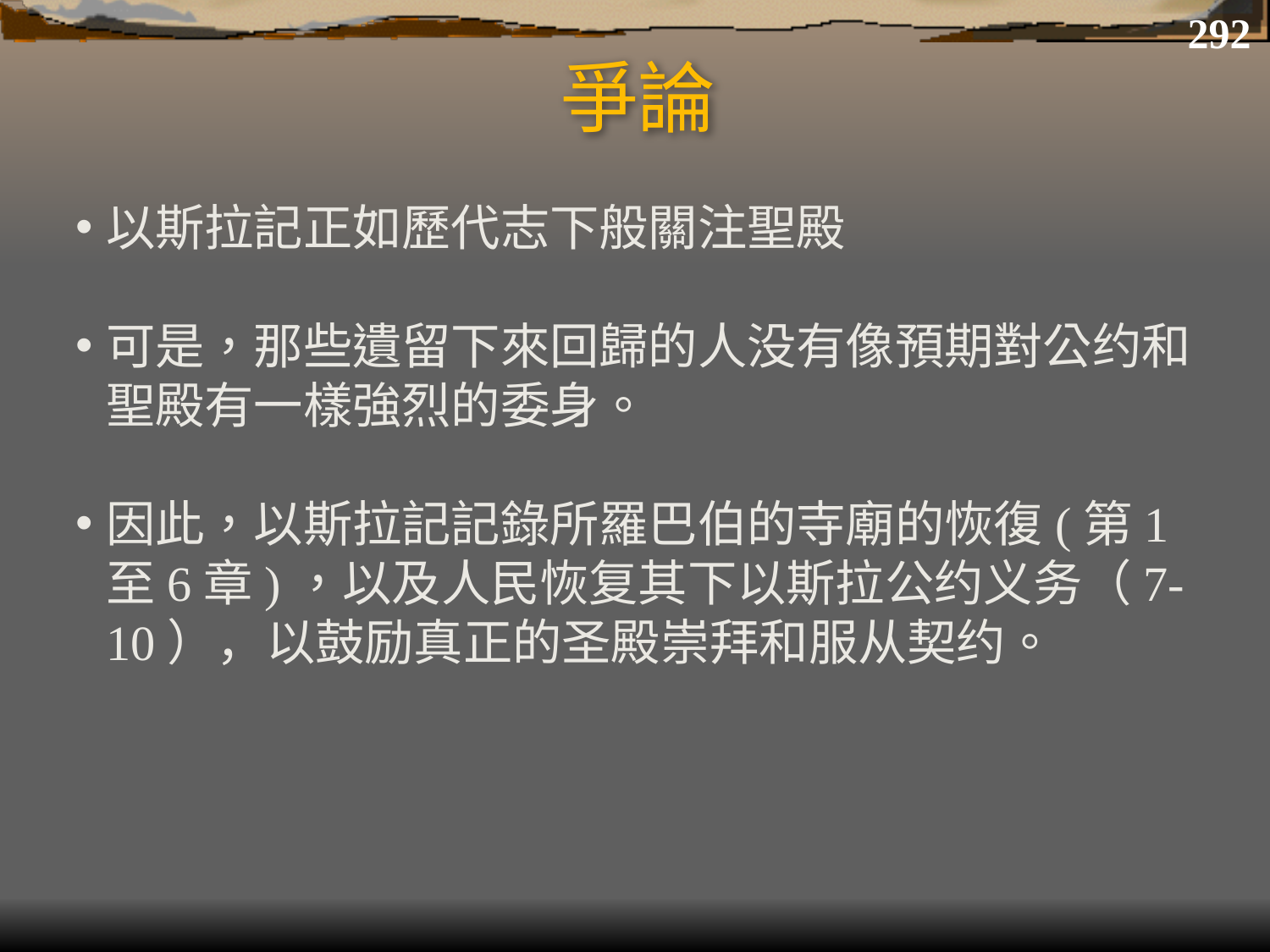

292
# 爭論
以斯拉記正如歷代志下般關注聖殿

可是，那些遺留下來回歸的人没有像預期對公约和聖殿有一樣強烈的委身。

因此，以斯拉記記錄所羅巴伯的寺廟的恢復(第1至6章)，以及人民恢复其下以斯拉公约义务（7-10），以鼓励真正的圣殿崇拜和服从契约。